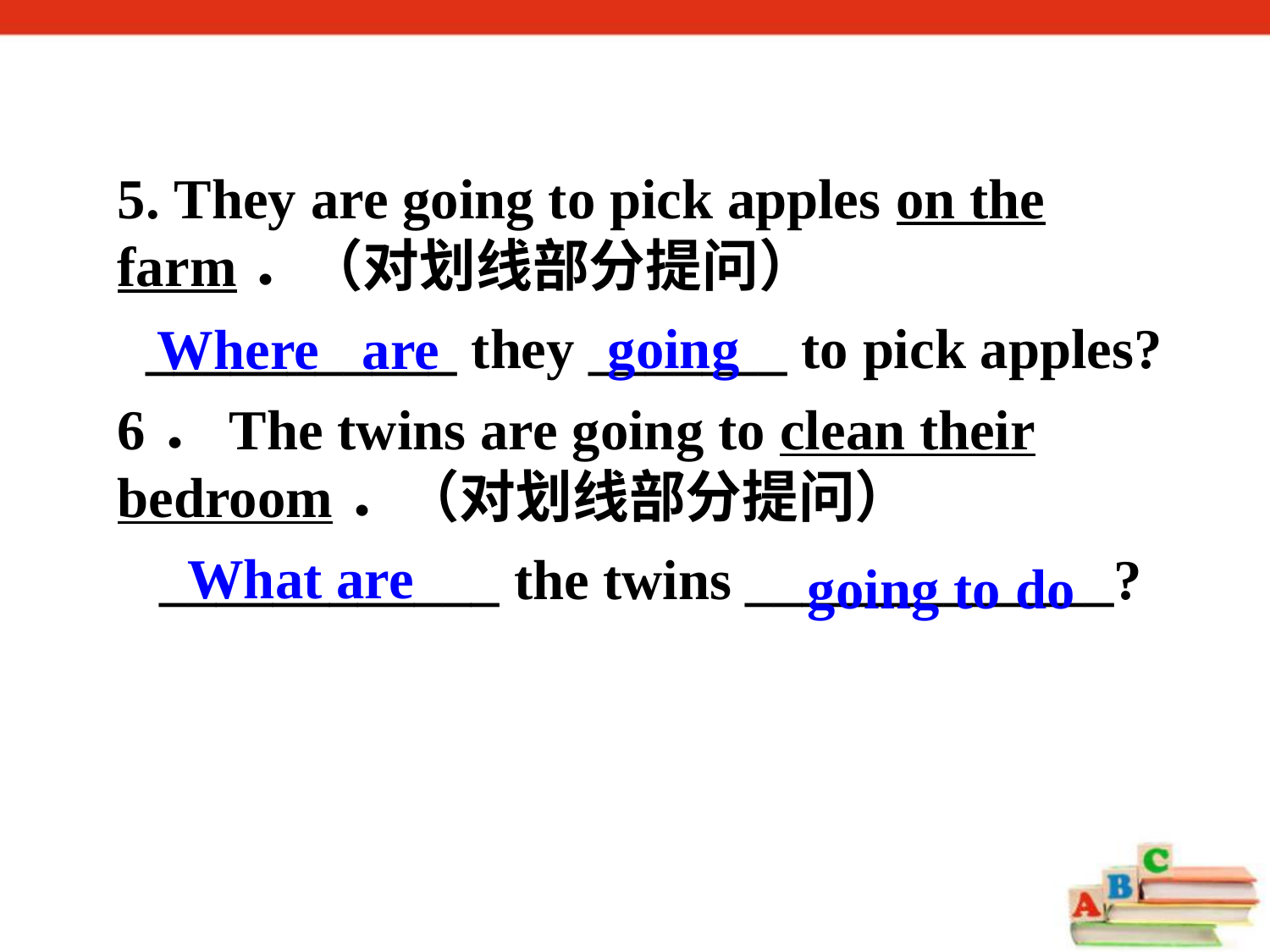

5. They are going to pick apples on the farm．（对划线部分提问）
  ___________ they _______ to pick apples?
6．The twins are going to clean their bedroom．（对划线部分提问）
   ____________ the twins _____________?
Where   are
going
What are
going to do